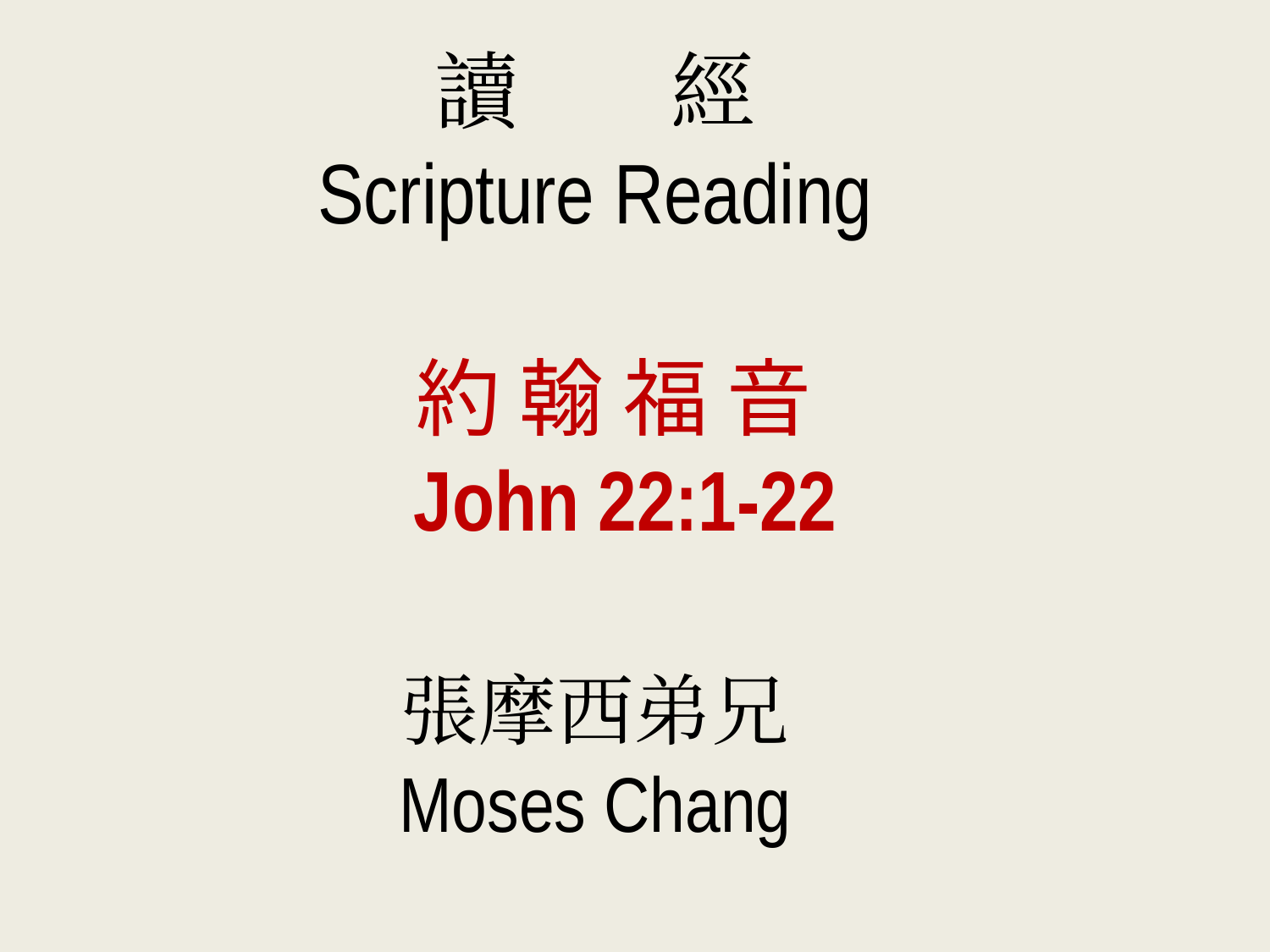

讀       經
Scripture Reading

約 翰 福 音
 John 22:1-22

張摩西弟兄
Moses Chang